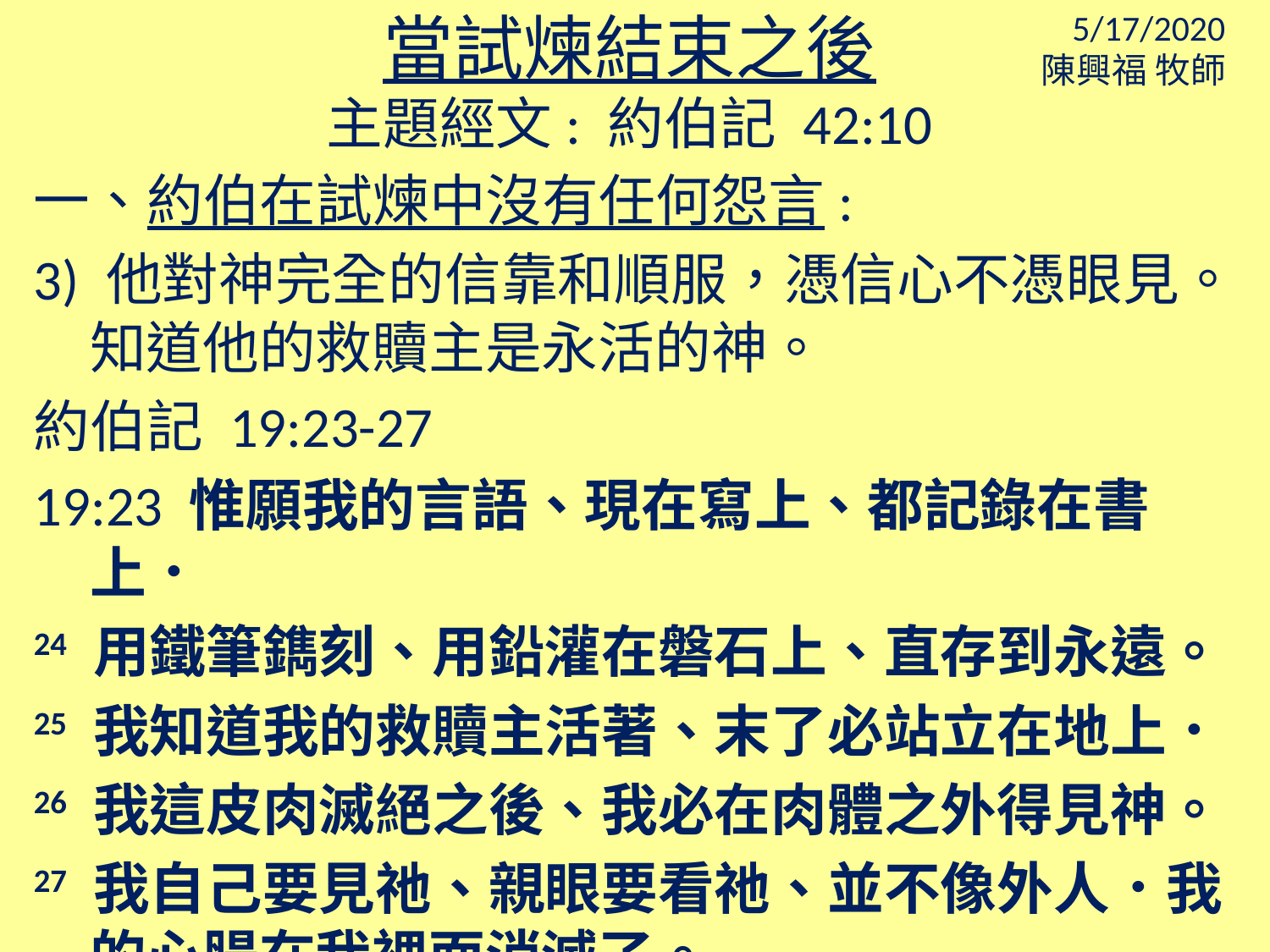

當試煉結束之後
主題經文: 約伯記 42:10
5/17/2020
陳興福 牧師
一、約伯在試煉中沒有任何怨言:
3) 他對神完全的信靠和順服，憑信心不憑眼見。知道他的救贖主是永活的神。
約伯記 19:23-27
19:23 惟願我的言語、現在寫上、都記錄在書上．
24 用鐵筆鐫刻、用鉛灌在磐石上、直存到永遠。
25 我知道我的救贖主活著、末了必站立在地上．
26 我這皮肉滅絕之後、我必在肉體之外得見神。
27 我自己要見祂、親眼要看祂、並不像外人．我的心腸在我裡面消滅了。